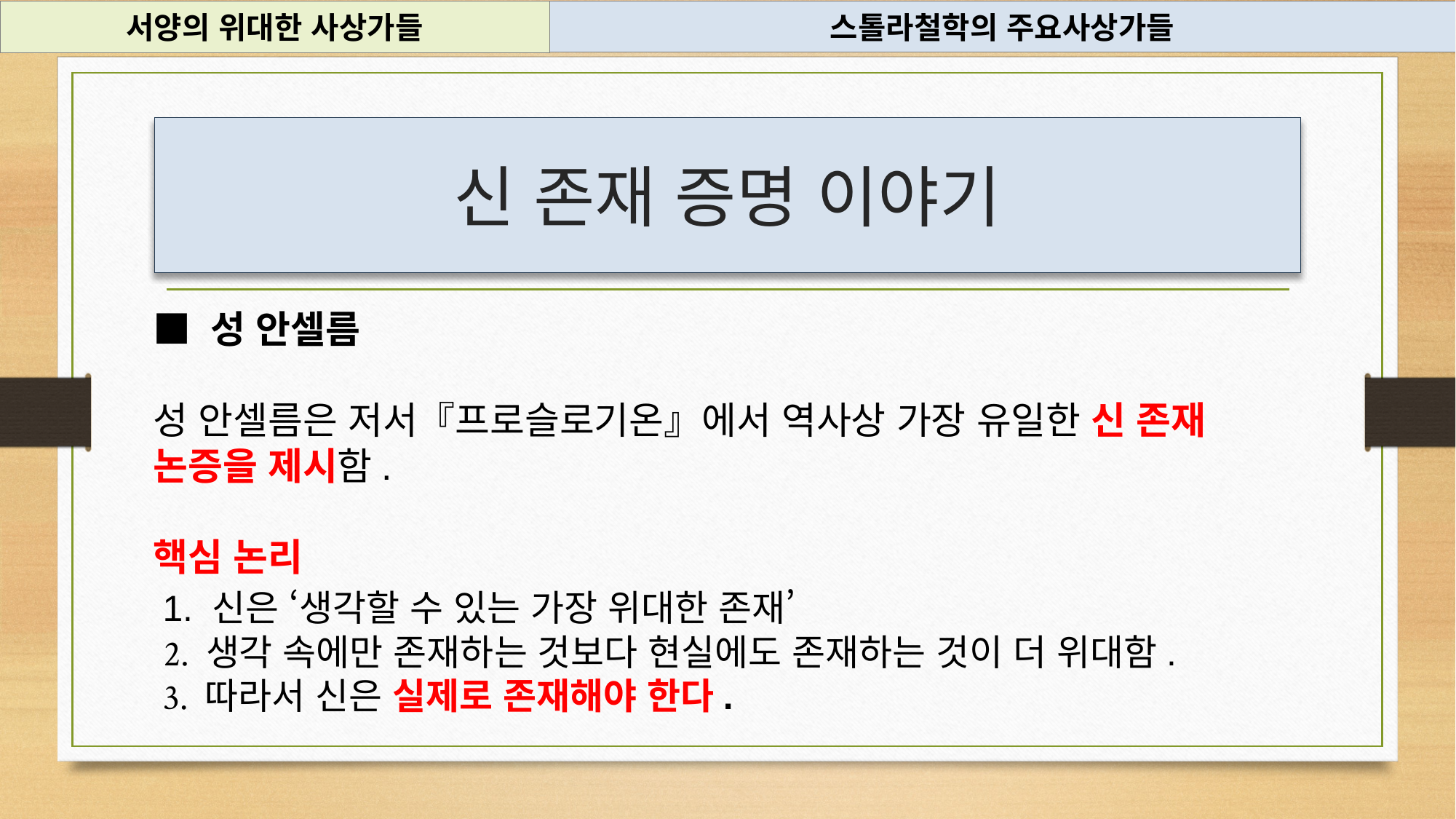

서양의 위대한 사상가들
스톨라철학의 주요사상가들
신 존재 증명 이야기
#
■ 성 안셀름

성 안셀름은 저서『프로슬로기온』에서 역사상 가장 유일한 신 존재 논증을 제시함.

핵심 논리
 1. 신은 ‘생각할 수 있는 가장 위대한 존재’
 2. 생각 속에만 존재하는 것보다 현실에도 존재하는 것이 더 위대함.
 3. 따라서 신은 실제로 존재해야 한다.